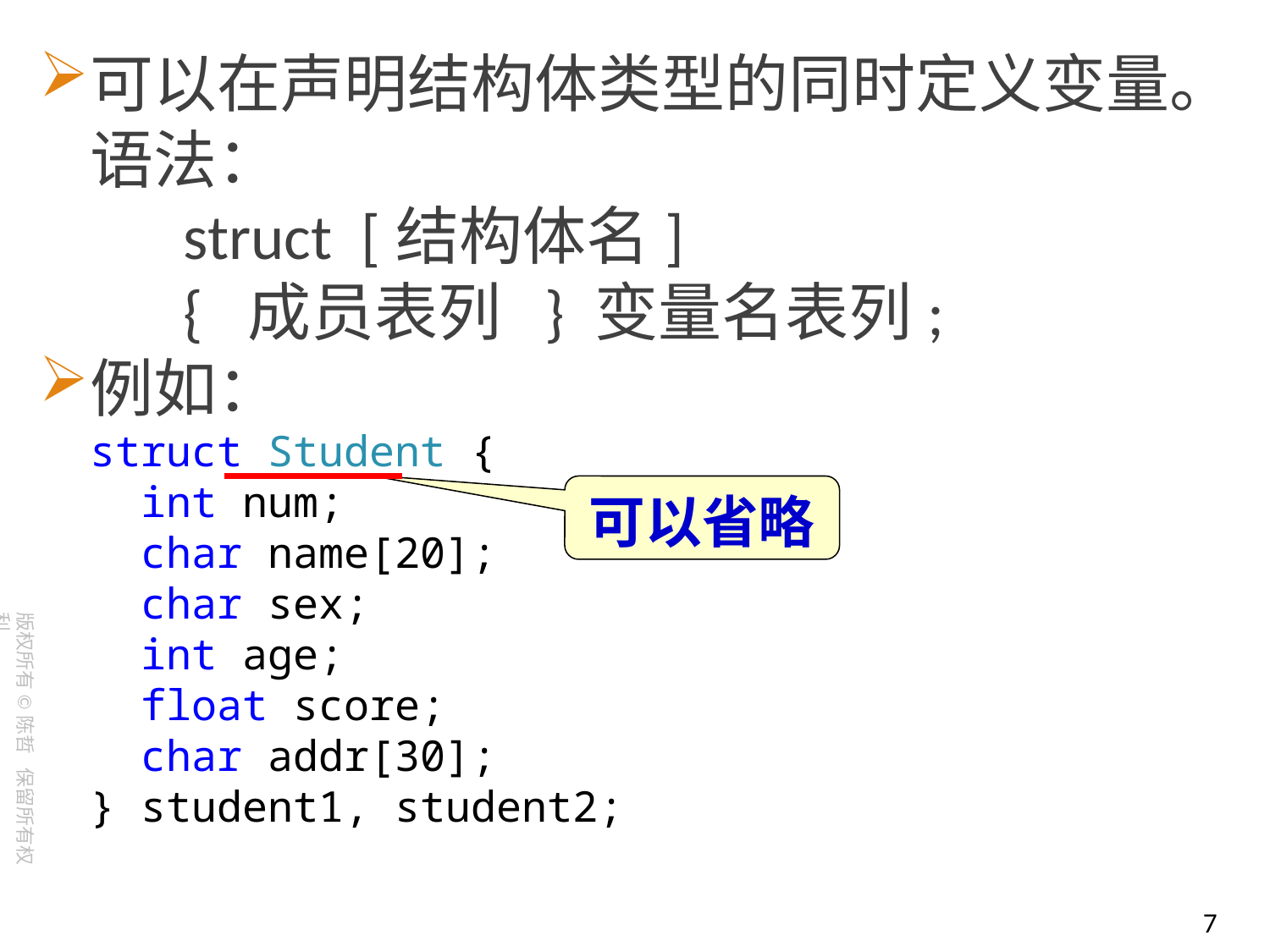

可以在声明结构体类型的同时定义变量。语法：
          struct  [结构体名]
          {  成员表列  } 变量名表列;
例如：
struct Student {
  int num;
  char name[20];
  char sex;
  int age;
  float score;
  char addr[30];
} student1, student2;
可以省略
7